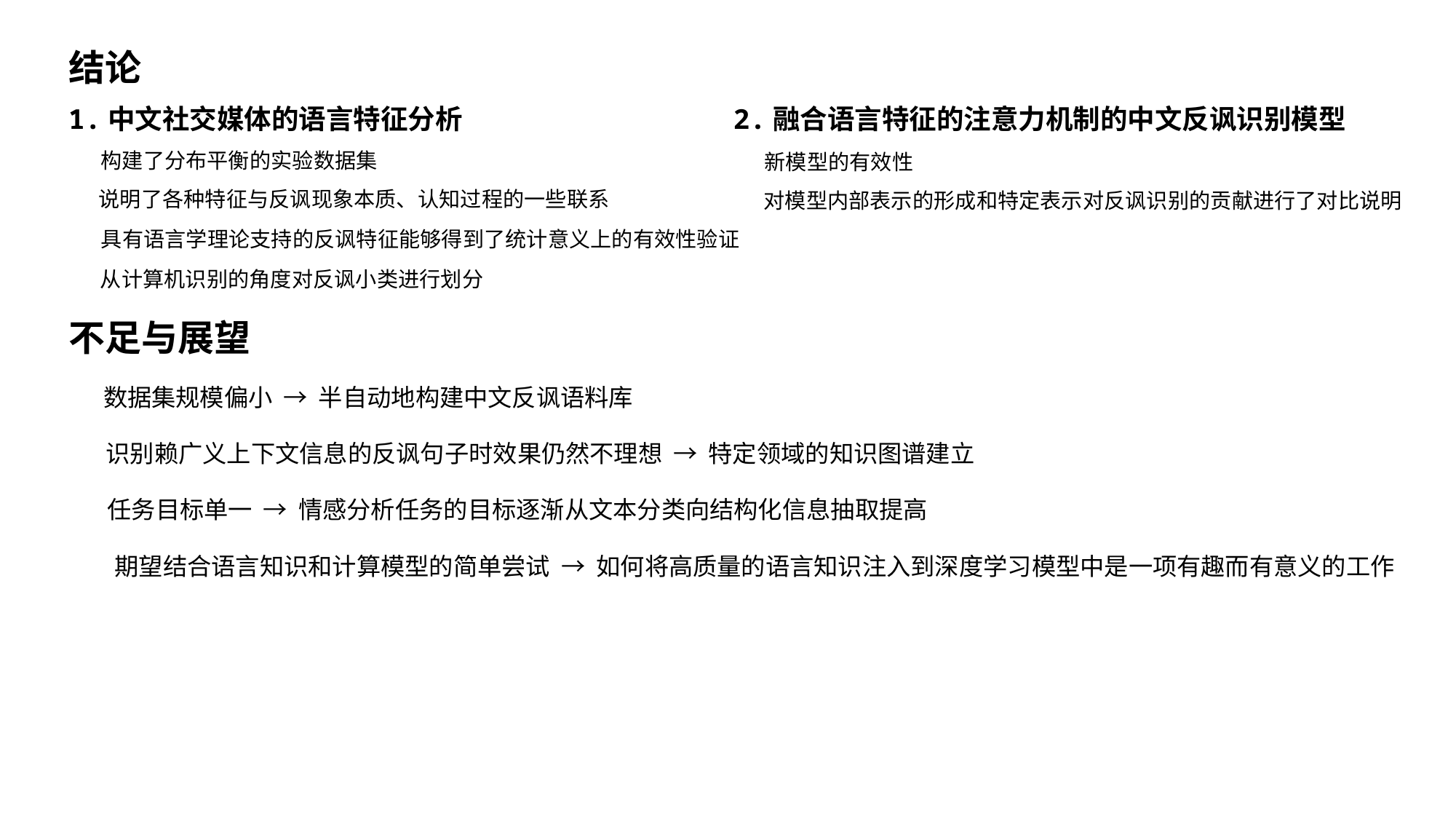

结论
1.中文社交媒体的语言特征分析
2.融合语言特征的注意力机制的中文反讽识别模型
构建了分布平衡的实验数据集
新模型的有效性
说明了各种特征与反讽现象本质、认知过程的一些联系
对模型内部表示的形成和特定表示对反讽识别的贡献进行了对比说明
具有语言学理论支持的反讽特征能够得到了统计意义上的有效性验证
从计算机识别的角度对反讽小类进行划分
不足与展望
数据集规模偏小  →  半自动地构建中文反讽语料库
识别赖广义上下文信息的反讽句子时效果仍然不理想  →  特定领域的知识图谱建立
任务目标单一  →  情感分析任务的目标逐渐从文本分类向结构化信息抽取提高
期望结合语言知识和计算模型的简单尝试  →  如何将高质量的语言知识注入到深度学习模型中是一项有趣而有意义的工作